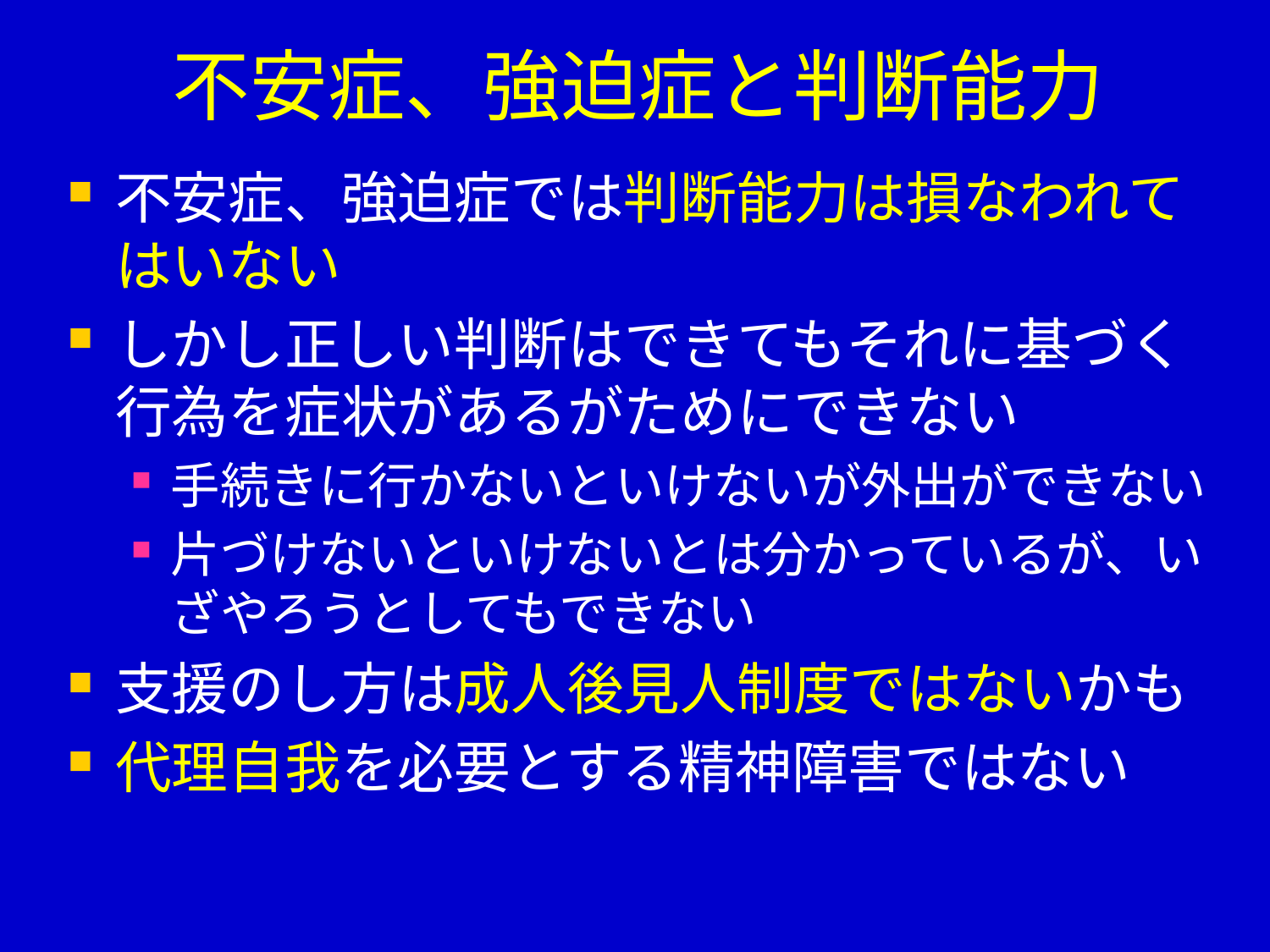

# 不安症、強迫症と判断能力
不安症、強迫症では判断能力は損なわれてはいない
しかし正しい判断はできてもそれに基づく行為を症状があるがためにできない
手続きに行かないといけないが外出ができない
片づけないといけないとは分かっているが、いざやろうとしてもできない
支援のし方は成人後見人制度ではないかも
代理自我を必要とする精神障害ではない